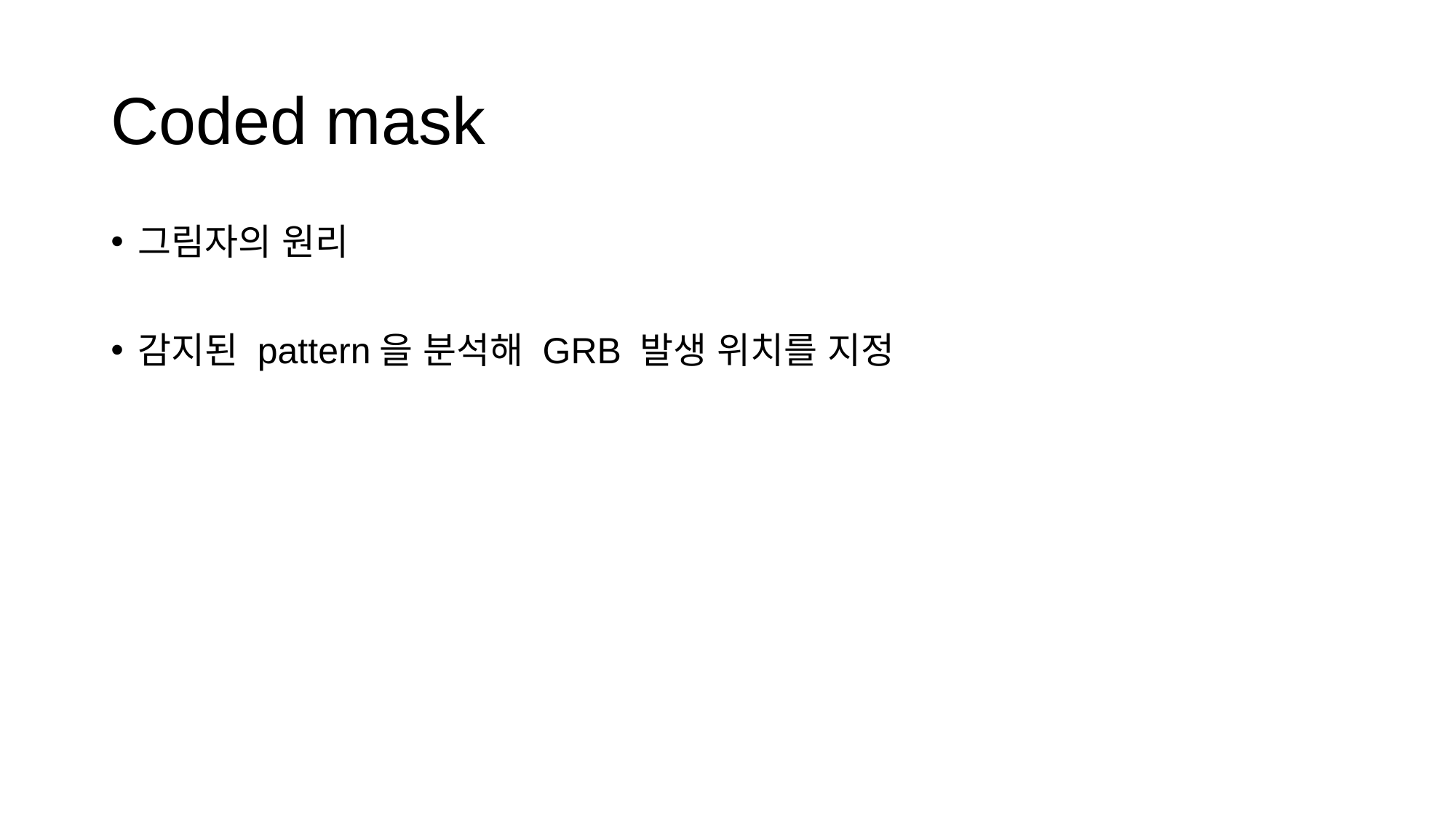

# Coded mask
그림자의 원리

감지된 pattern을 분석해 GRB 발생 위치를 지정